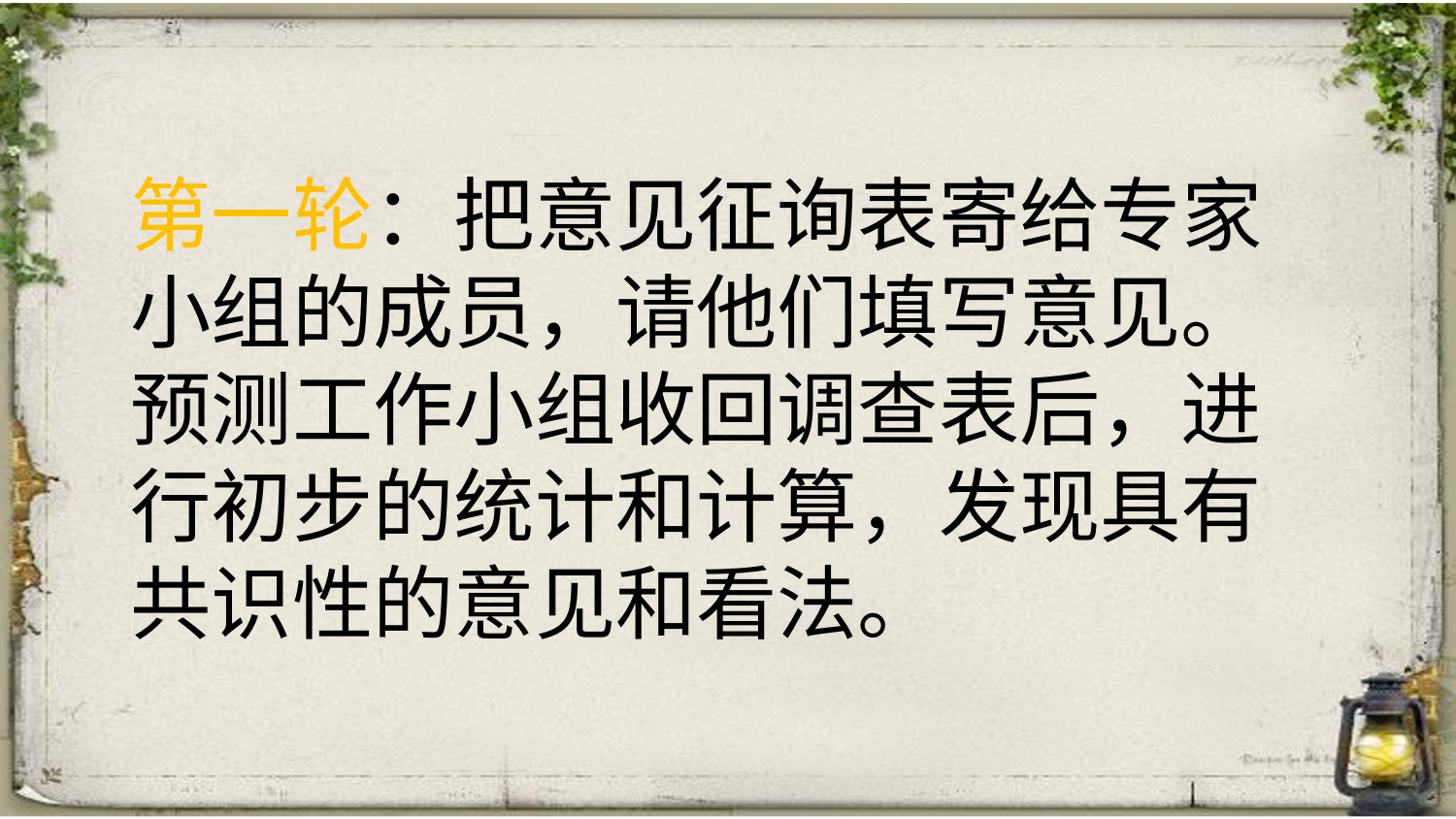

第一轮：把意见征询表寄给专家小组的成员，请他们填写意见。预测工作小组收回调查表后，进行初步的统计和计算，发现具有共识性的意见和看法。